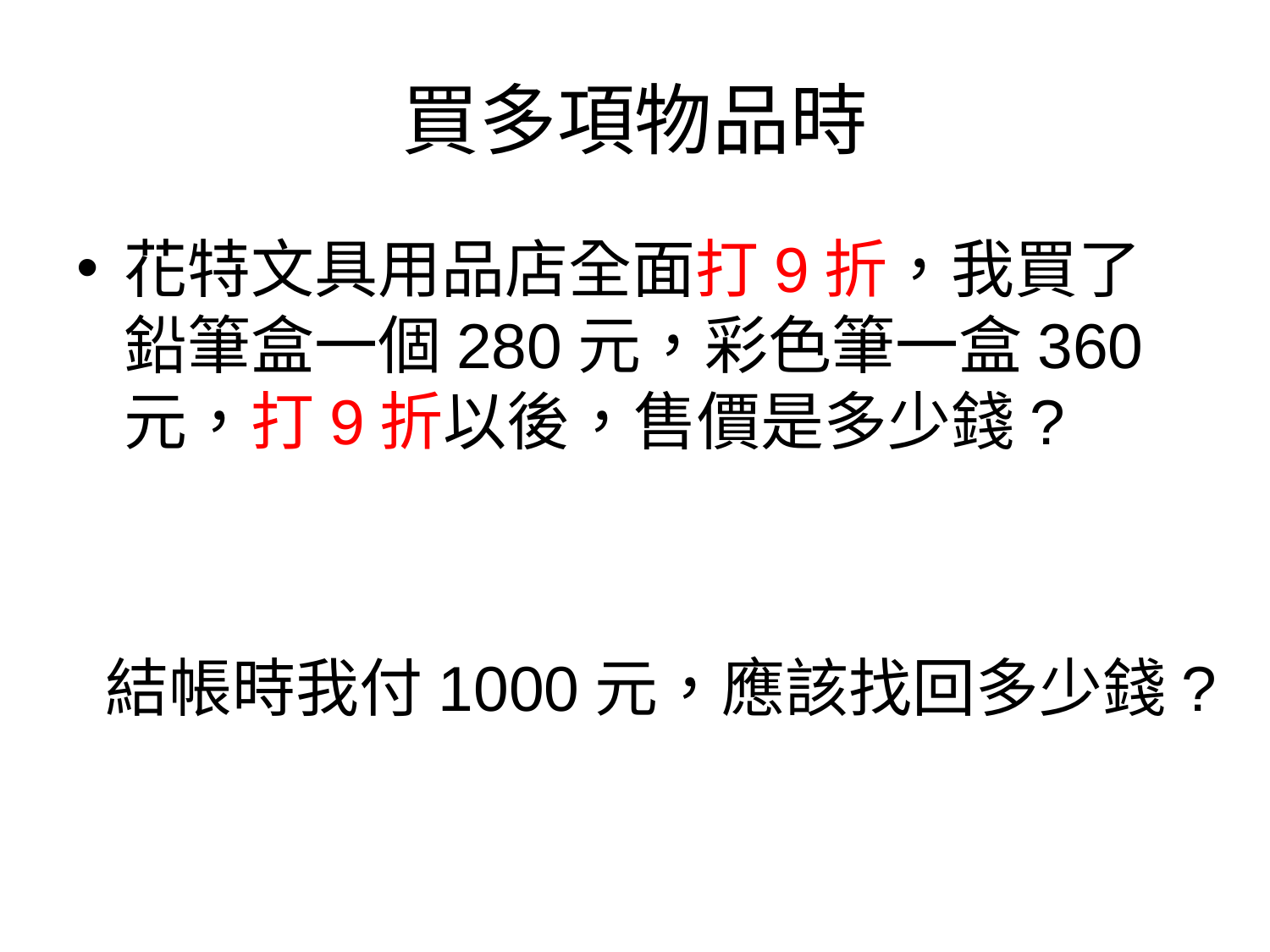

# 買多項物品時
花特文具用品店全面打9折，我買了鉛筆盒一個280元，彩色筆一盒360元，打9折以後，售價是多少錢?

 結帳時我付1000元，應該找回多少錢?